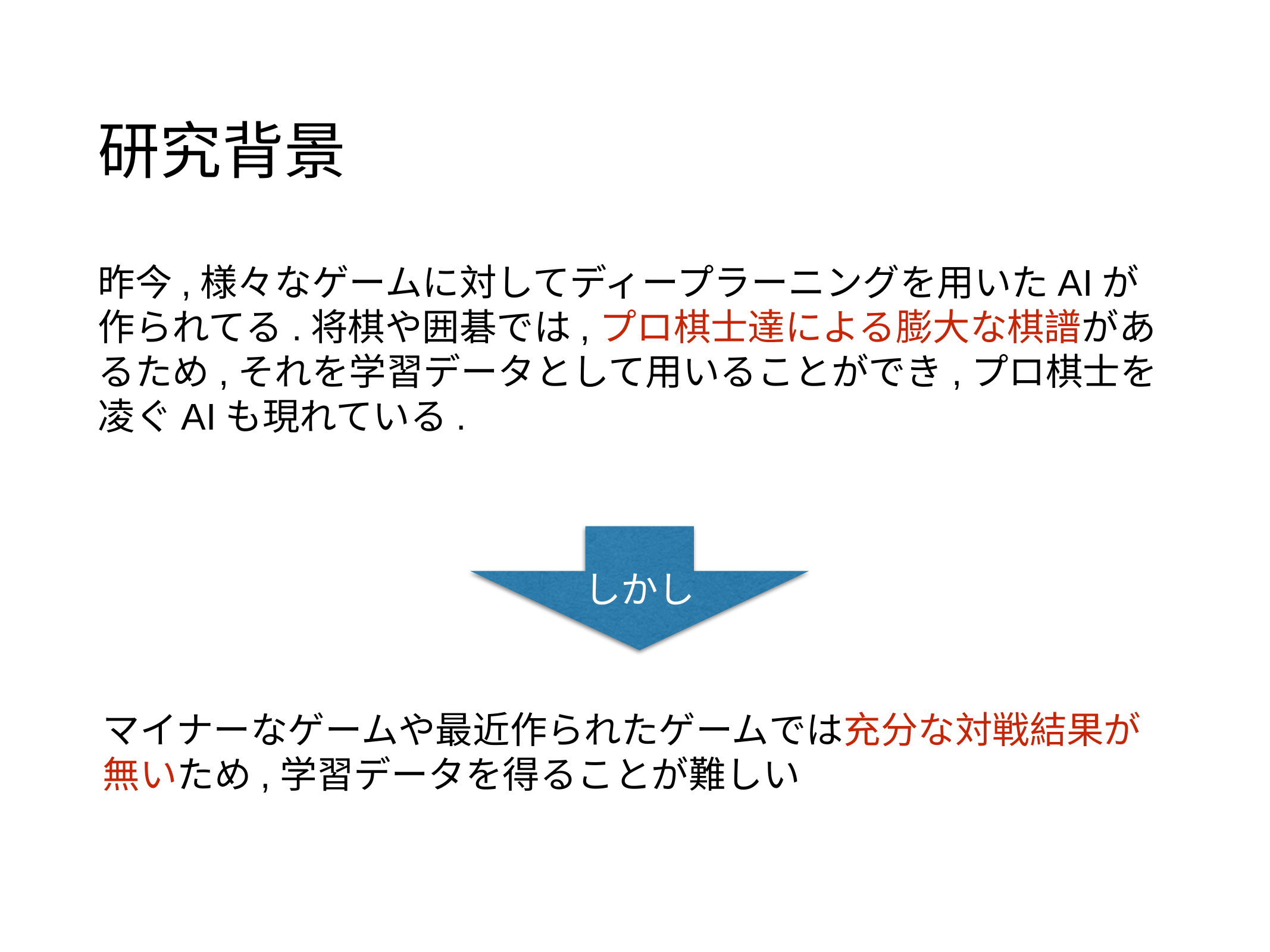

# 研究背景
昨今,様々なゲームに対してディープラーニングを用いたAIが作られてる.将棋や囲碁では,プロ棋士達による膨大な棋譜があるため,それを学習データとして用いることができ,プロ棋士を凌ぐAIも現れている.

しかし
マイナーなゲームや最近作られたゲームでは充分な対戦結果が無いため,学習データを得ることが難しい